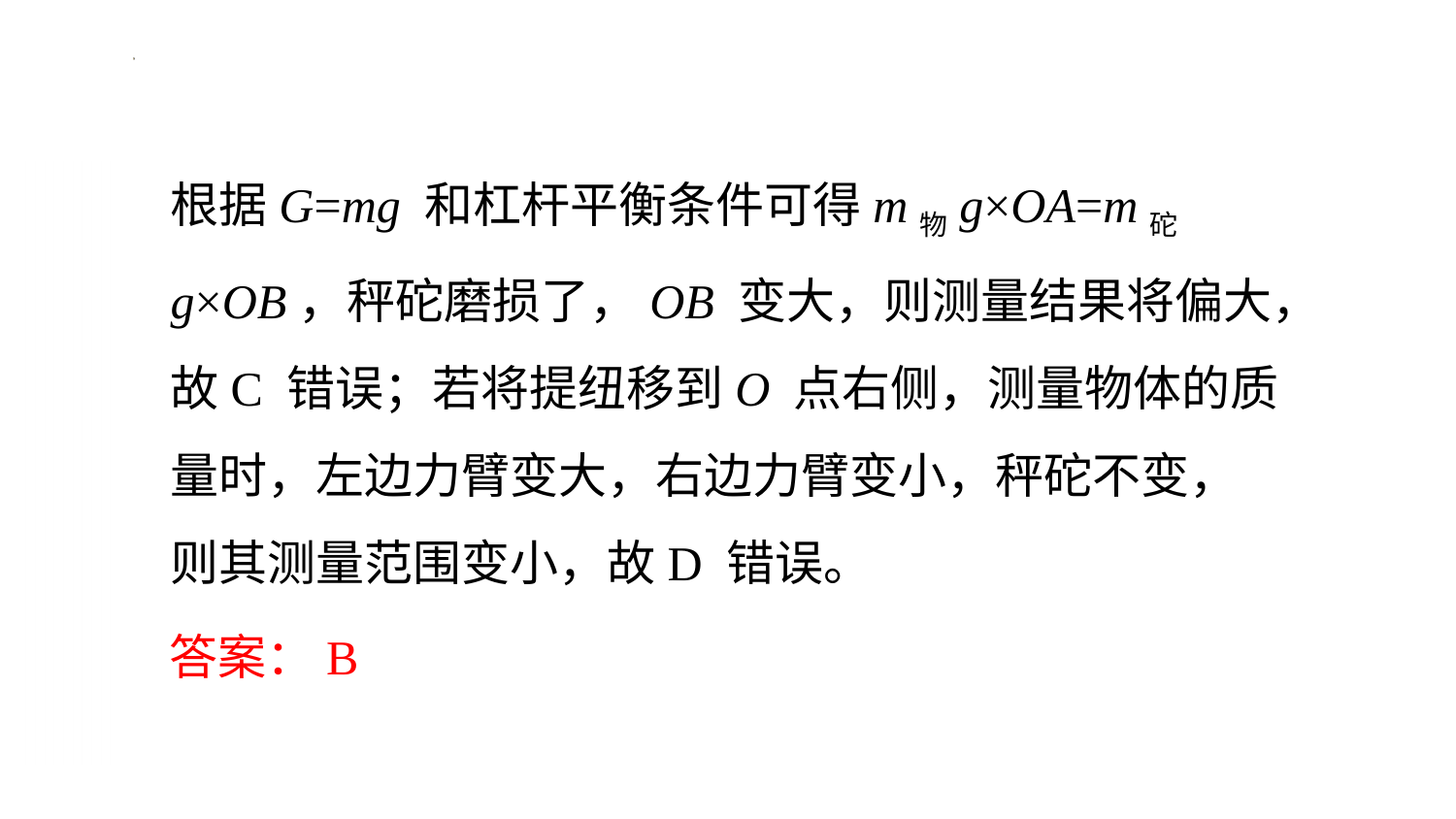

感悟新知
根据G=mg 和杠杆平衡条件可得m物g×OA=m砣g×OB，秤砣磨损了，OB 变大，则测量结果将偏大，故C 错误；若将提纽移到O 点右侧，测量物体的质量时，左边力臂变大，右边力臂变小，秤砣不变，则其测量范围变小，故D 错误。
答案：B